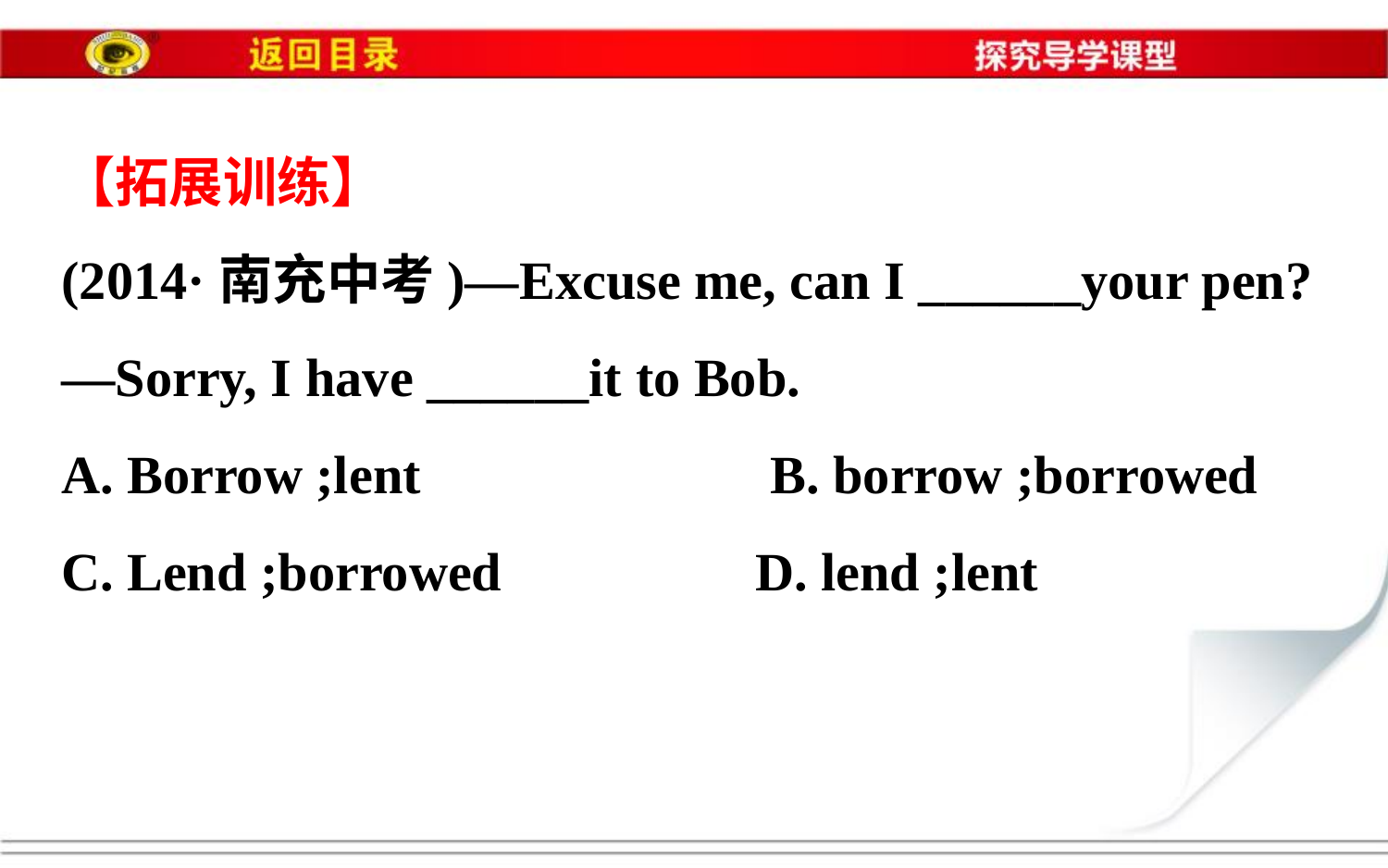

【拓展训练】
(2014·南充中考)—Excuse me, can I ______your pen?
—Sorry, I have ______it to Bob.
A. Borrow ;lent　　　　　　B. borrow ;borrowed
C. Lend ;borrowed		D. lend ;lent